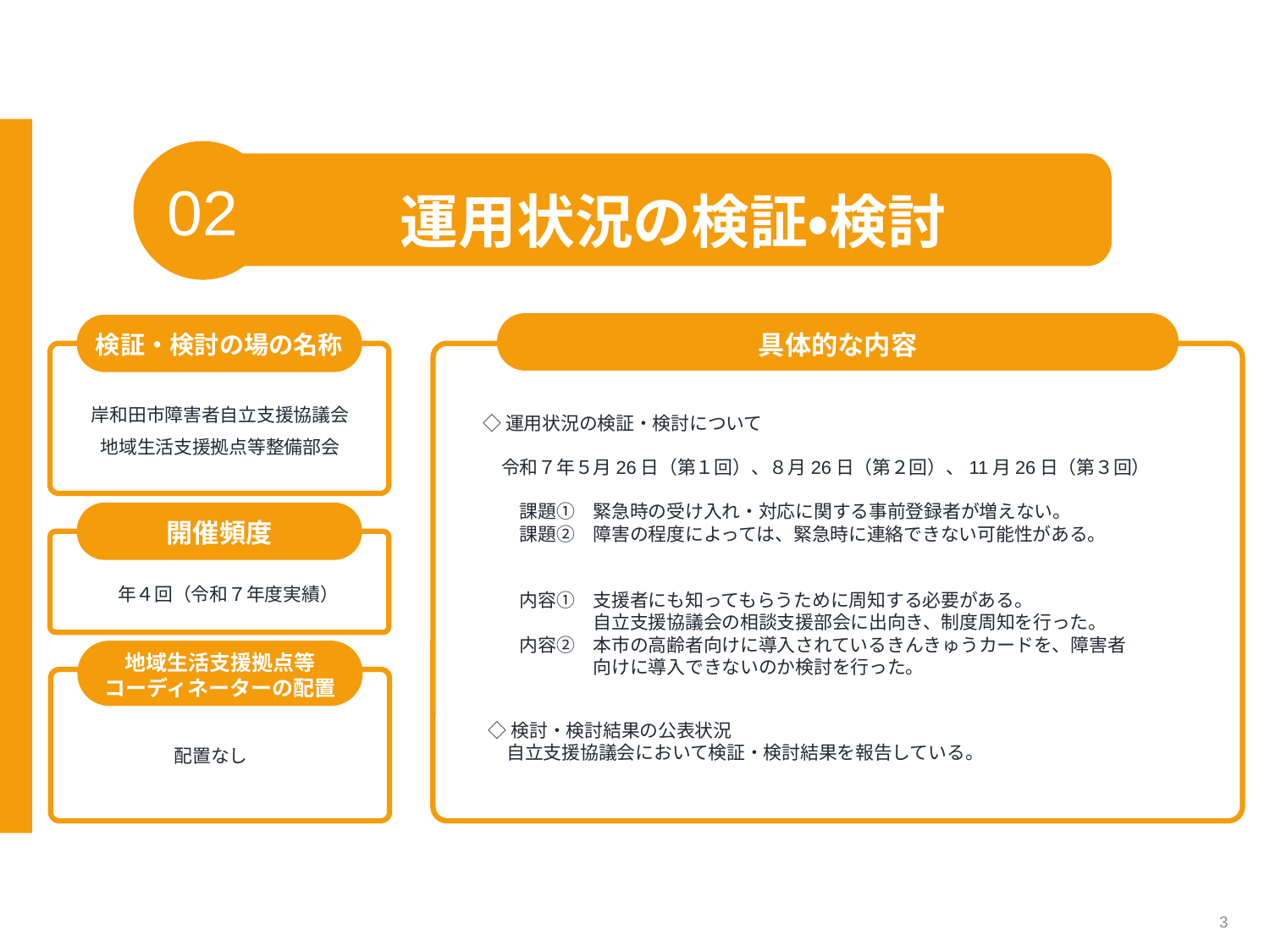

02

運用状況の検証・検討
具体的な内容
検証・検討の場の名称

岸和田市障害者自立支援協議会
地域生活支援拠点等整備部会
◇運用状況の検証・検討について

　令和７年５月26日（第１回）、８月26日（第２回）、11月26日（第３回）

　　課題①　緊急時の受け入れ・対応に関する事前登録者が増えない。
　　課題②　障害の程度によっては、緊急時に連絡できない可能性がある。

　　内容①　支援者にも知ってもらうために周知する必要がある。
　　　　　　自立支援協議会の相談支援部会に出向き、制度周知を行った。
　　内容②　本市の高齢者向けに導入されているきんきゅうカードを、障害者
　　　　　　向けに導入できないのか検討を行った。
開催頻度

年４回（令和７年度実績）
地域生活支援拠点等
コーディネーターの配置

◇検討・検討結果の公表状況
　自立支援協議会において検証・検討結果を報告している。

配置なし
3